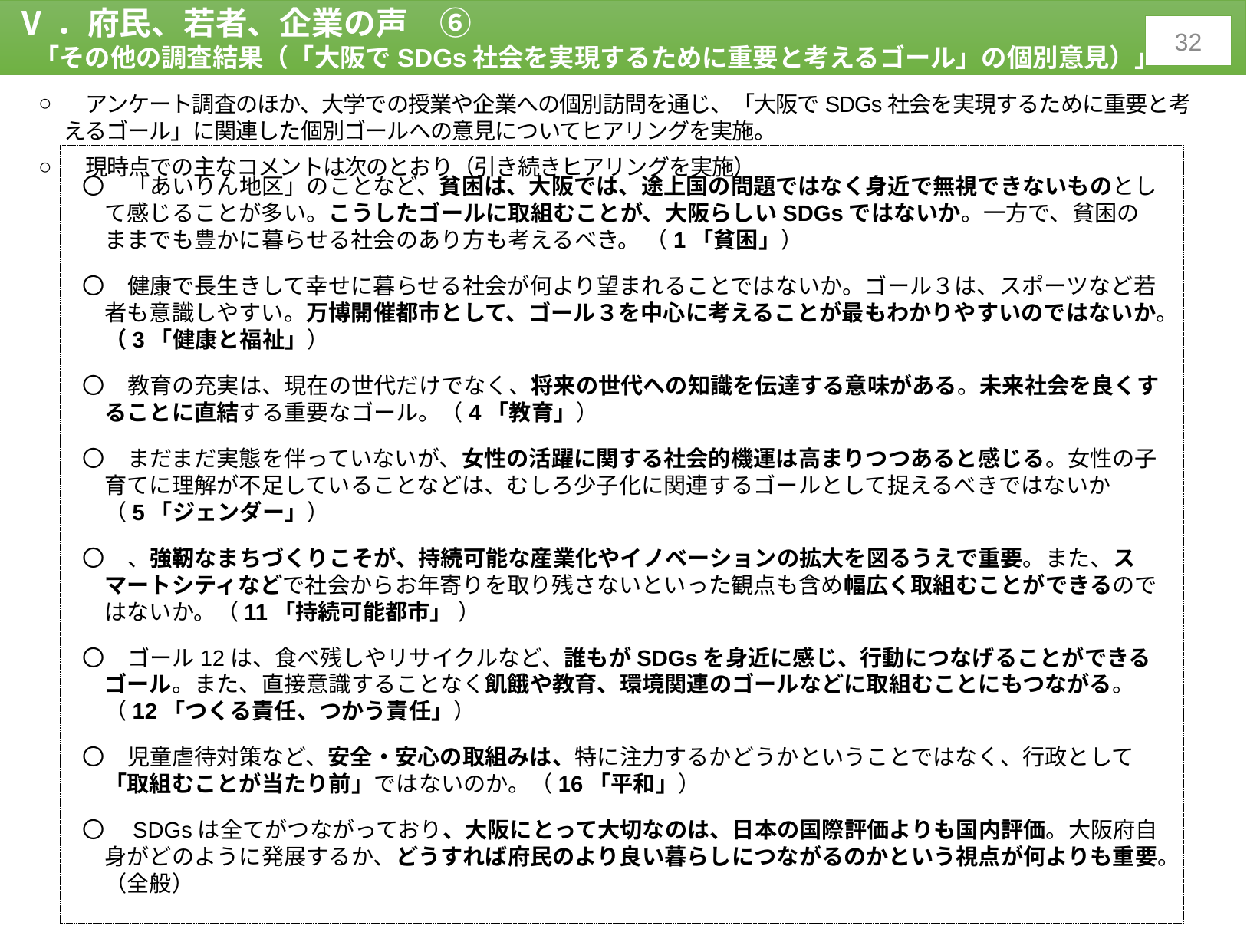

Ⅴ．府民、若者、企業の声　⑥
　「その他の調査結果（「大阪でSDGs社会を実現するために重要と考えるゴール」の個別意見）」
32
　アンケート調査のほか、大学での授業や企業への個別訪問を通じ、「大阪でSDGs社会を実現するために重要と考えるゴール」に関連した個別ゴールへの意見についてヒアリングを実施。
　現時点での主なコメントは次のとおり（引き続きヒアリングを実施）
〇　「あいりん地区」のことなど、貧困は、大阪では、途上国の問題ではなく身近で無視できないものとして感じることが多い。こうしたゴールに取組むことが、大阪らしいSDGsではないか。一方で、貧困のままでも豊かに暮らせる社会のあり方も考えるべき。 （1「貧困」）
〇　健康で長生きして幸せに暮らせる社会が何より望まれることではないか。ゴール３は、スポーツなど若者も意識しやすい。万博開催都市として、ゴール３を中心に考えることが最もわかりやすいのではないか。（3「健康と福祉」）
〇　教育の充実は、現在の世代だけでなく、将来の世代への知識を伝達する意味がある。未来社会を良くすることに直結する重要なゴール。（4「教育」）
〇　まだまだ実態を伴っていないが、女性の活躍に関する社会的機運は高まりつつあると感じる。女性の子育てに理解が不足していることなどは、むしろ少子化に関連するゴールとして捉えるべきではないか（5「ジェンダー」）
〇　、強靭なまちづくりこそが、持続可能な産業化やイノベーションの拡大を図るうえで重要。また、スマートシティなどで社会からお年寄りを取り残さないといった観点も含め幅広く取組むことができるのではないか。（11「持続可能都市」 ）
〇　ゴール12は、食べ残しやリサイクルなど、誰もがSDGsを身近に感じ、行動につなげることができるゴール。また、直接意識することなく飢餓や教育、環境関連のゴールなどに取組むことにもつながる。（12「つくる責任、つかう責任」）
〇　児童虐待対策など、安全・安心の取組みは、特に注力するかどうかということではなく、行政として「取組むことが当たり前」ではないのか。（16「平和」）
〇　SDGsは全てがつながっており、大阪にとって大切なのは、日本の国際評価よりも国内評価。大阪府自身がどのように発展するか、どうすれば府民のより良い暮らしにつながるのかという視点が何よりも重要。（全般）